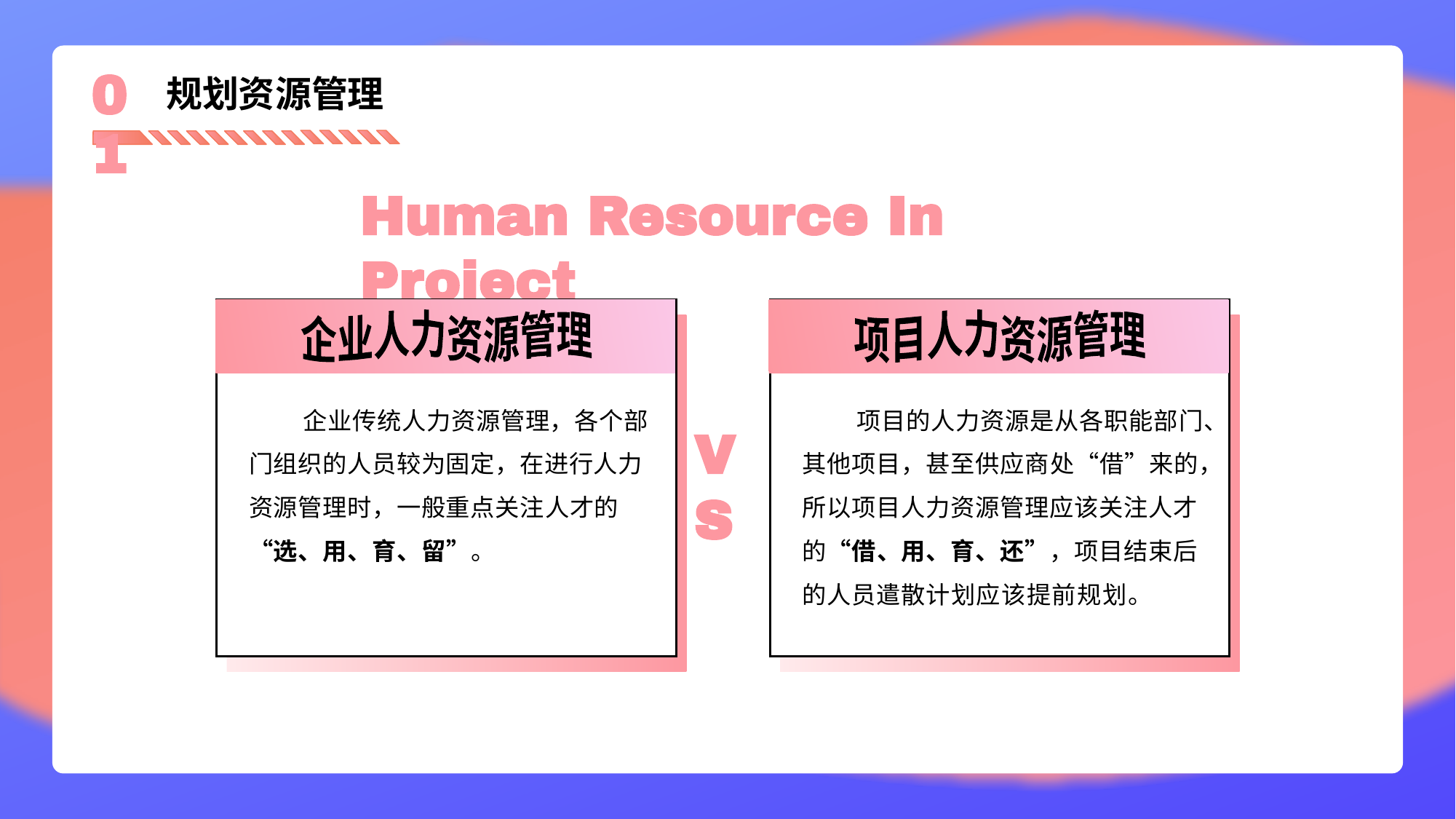

01
# 规划资源管理
Human Resource In Project

企业人力资源管理
企业传统人力资源管理，各个部门组织的人员较为固定，在进行人力资源管理时，一般重点关注人才的“选、用、育、留”。

项目人力资源管理
项目的人力资源是从各职能部门、其他项目，甚至供应商处“借”来的，所以项目人力资源管理应该关注人才的“借、用、育、还”，项目结束后的人员遣散计划应该提前规划。

VS